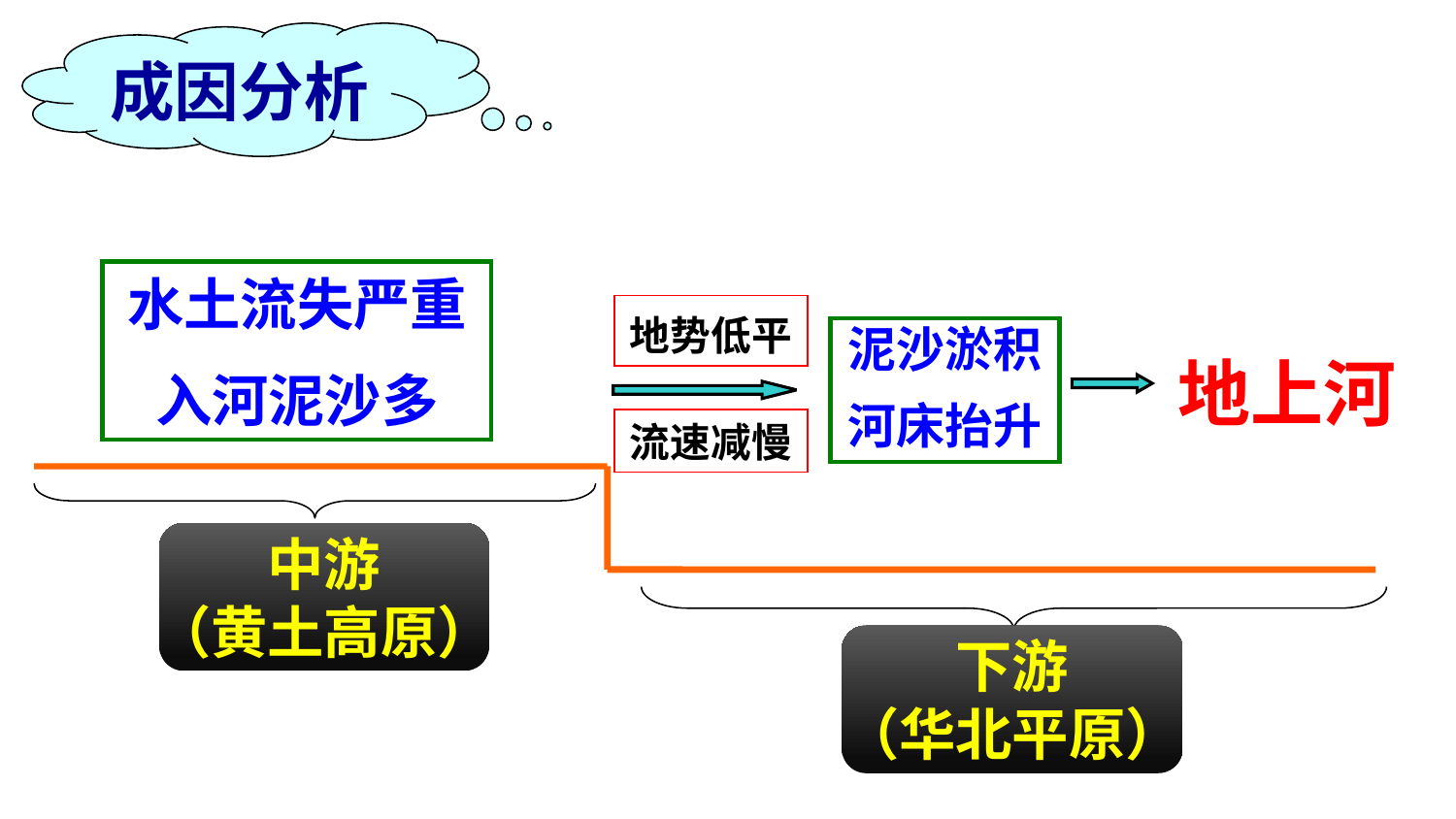

成因分析
水土流失严重
入河泥沙多
地势低平
泥沙淤积
河床抬升
地上河

流速减慢

中游
（黄土高原）
下游
（华北平原）